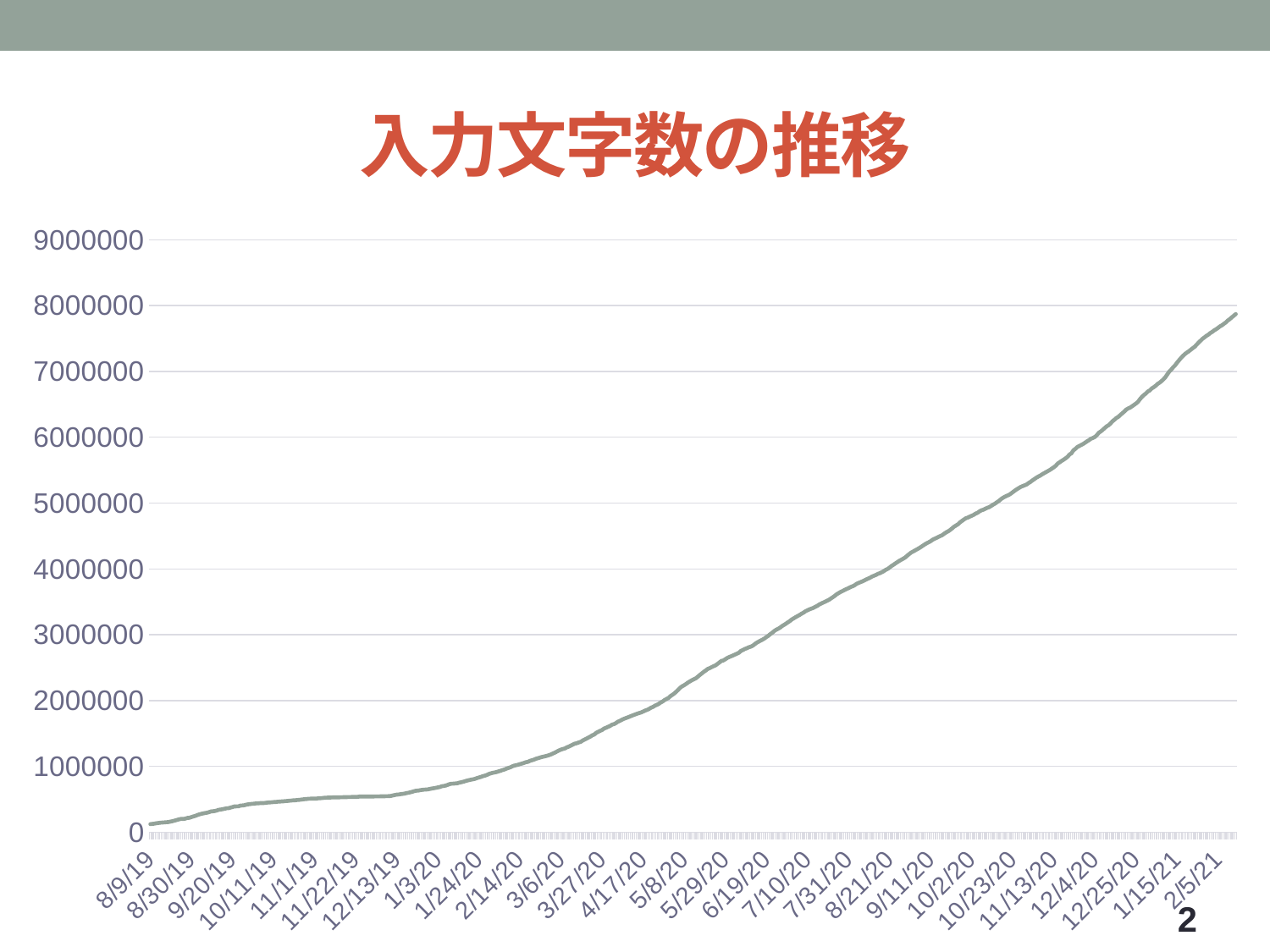

# 入力文字数の推移

### Chart

| Category |  |
|---|---|
| 43686 | 122511.0 |
| 43687 | 125927.0 |
| 43688 | 129367.0 |
| 43689 | 135230.0 |
| 43690 | 139585.0 |
| 43691 | 143578.0 |
| 43692 | 145836.0 |
| 43693 | 148424.0 |
| 43694 | 151309.0 |
| 43695 | 152949.0 |
| 43696 | 158811.0 |
| 43697 | 165309.0 |
| 43698 | 172819.0 |
| 43699 | 180961.0 |
| 43700 | 189070.0 |
| 43701 | 197978.0 |
| 43702 | 202769.0 |
| 43703 | 200967.0 |
| 43704 | 207106.0 |
| 43705 | 216442.0 |
| 43706 | 219327.0 |
| 43707 | 229991.0 |
| 43708 | 239207.0 |
| 43709 | 247511.0 |
| 43710 | 259875.0 |
| 43711 | 269689.0 |
| 43712 | 278216.0 |
| 43713 | 285346.0 |
| 43714 | 291325.0 |
| 43715 | 295914.0 |
| 43716 | 305062.0 |
| 43717 | 315317.0 |
| 43718 | 317386.0 |
| 43719 | 322346.0 |
| 43720 | 329654.0 |
| 43721 | 340534.0 |
| 43722 | 344140.0 |
| 43723 | 349661.0 |
| 43725 | 363413.0 |
| 43726 | 365023.0 |
| 43727 | 373909.0 |
| 43728 | 381337.0 |
| 43729 | 391260.0 |
| 43730 | 392079.0 |
| 43731 | 392337.0 |
| 43732 | 403839.0 |
| 43733 | 405813.0 |
| 43734 | 408953.0 |
| 43735 | 417571.0 |
| 43736 | 422969.0 |
| 43737 | 426739.0 |
| 43738 | 430861.0 |
| 43739 | 432435.0 |
| 43740 | 437369.0 |
| 43741 | 437709.0 |
| 43742 | 441292.0 |
| 43743 | 441645.0 |
| 43744 | 442976.0 |
| 43745 | 446174.0 |
| 43746 | 450895.0 |
| 43747 | 451917.0 |
| 43748 | 454152.0 |
| 43749 | 457613.0 |
| 43750 | 458532.0 |
| 43751 | 462366.0 |
| 43752 | 464466.0 |
| 43753 | 467155.0 |
| 43754 | 468563.0 |
| 43755 | 472471.0 |
| 43756 | 474146.0 |
| 43757 | 477856.0 |
| 43758 | 479852.0 |
| 43759 | 483806.0 |
| 43760 | 484718.0 |
| 43761 | 488434.0 |
| 43762 | 490804.0 |
| 43763 | 494405.0 |
| 43764 | 498597.0 |
| 43765 | 502348.0 |
| 43766 | 504223.0 |
| 43767 | 508393.0 |
| 43768 | 508701.0 |
| 43769 | 508709.0 |
| 43770 | 509857.0 |
| 43771 | 510534.0 |
| 43772 | 516101.0 |
| 43773 | 516308.0 |
| 43774 | 518719.0 |
| 43775 | 522469.0 |
| 43776 | 524423.0 |
| 43777 | 525969.0 |
| 43778 | 526811.0 |
| 43779 | 527813.0 |
| 43780 | 529292.0 |
| 43781 | 529337.0 |
| 43782 | 529864.0 |
| 43783 | 529917.0 |
| 43784 | 531180.0 |
| 43785 | 531497.0 |
| 43786 | 532144.0 |
| 43787 | 533712.0 |
| 43788 | 534400.0 |
| 43789 | 535116.0 |
| 43790 | 535941.0 |
| 43791 | 535823.0 |
| 43792 | 537188.0 |
| 43793 | 541312.0 |
| 43794 | 541312.0 |
| 43795 | 541308.0 |
| 43796 | 541341.0 |
| 43797 | 541656.0 |
| 43798 | 541938.0 |
| 43799 | 542072.0 |
| 43800 | 542146.0 |
| 43801 | 543696.0 |
| 43802 | 543968.0 |
| 43803 | 544061.0 |
| 43804 | 544413.0 |
| 43805 | 545580.0 |
| 43806 | 546320.0 |
| 43807 | 547023.0 |
| 43808 | 548029.0 |
| 43809 | 550491.0 |
| 43810 | 558596.0 |
| 43811 | 564387.0 |
| 43812 | 570319.0 |
| 43813 | 572658.0 |
| 43814 | 577964.0 |
| 43815 | 582082.0 |
| 43816 | 586622.0 |
| 43817 | 594243.0 |
| 43818 | 599334.0 |
| 43819 | 606282.0 |
| 43820 | 614450.0 |
| 43821 | 624735.0 |
| 43822 | 630145.0 |
| 43823 | 632061.0 |
| 43824 | 638649.0 |
| 43825 | 642510.0 |
| 43826 | 646470.0 |
| 43827 | 647578.0 |
| 43828 | 650667.0 |
| 43829 | 657536.0 |
| 43830 | 663676.0 |
| 43831 | 668569.0 |
| 43832 | 674004.0 |
| 43833 | 680233.0 |
| 43834 | 686081.0 |
| 43835 | 698269.0 |
| 43836 | 701814.0 |
| 43837 | 708226.0 |
| 43838 | 718296.0 |
| 43839 | 730983.0 |
| 43840 | 736195.0 |
| 43841 | 737282.0 |
| 43842 | 740734.0 |
| 43843 | 743290.0 |
| 43844 | 753065.0 |
| 43845 | 758850.0 |
| 43846 | 766679.0 |
| 43847 | 775831.0 |
| 43848 | 784717.0 |
| 43850 | 798400.0 |
| 43851 | 803800.0 |
| 43852 | 810734.0 |
| 43853 | 821789.0 |
| 43854 | 830943.0 |
| 43855 | 840196.0 |
| 43856 | 850319.0 |
| 43857 | 859113.0 |
| 43858 | 868633.0 |
| 43859 | 883490.0 |
| 43860 | 893489.0 |
| 43861 | 901400.0 |
| 43862 | 907254.0 |
| 43863 | 913471.0 |
| 43864 | 923546.0 |
| 43865 | 931789.0 |
| 43866 | 943269.0 |
| 43867 | 951310.0 |
| 43868 | 964581.0 |
| 43869 | 974823.0 |
| 43870 | 984431.0 |
| 43871 | 999220.0 |
| 43872 | 1010914.0 |
| 43873 | 1017497.0 |
| 43874 | 1024820.0 |
| 43875 | 1034722.0 |
| 43876 | 1042440.0 |
| 43877 | 1052193.0 |
| 43878 | 1063233.0 |
| 43879 | 1068129.0 |
| 43880 | 1082993.0 |
| 43881 | 1091843.0 |
| 43882 | 1100593.0 |
| 43883 | 1114371.0 |
| 43884 | 1122678.0 |
| 43885 | 1131305.0 |
| 43886 | 1140878.0 |
| 43887 | 1147517.0 |
| 43888 | 1154486.0 |
| 43889 | 1162756.0 |
| 43890 | 1172822.0 |
| 43891 | 1183214.0 |
| 43892 | 1197444.0 |
| 43893 | 1211355.0 |
| 43894 | 1227489.0 |
| 43895 | 1242128.0 |
| 43896 | 1255624.0 |
| 43897 | 1264069.0 |
| 43898 | 1272469.0 |
| 43899 | 1290135.0 |
| 43900 | 1300286.0 |
| 43901 | 1315802.0 |
| 43902 | 1330491.0 |
| 43903 | 1345531.0 |
| 43904 | 1351050.0 |
| 43905 | 1362829.0 |
| 43906 | 1371092.0 |
| 43907 | 1391352.0 |
| 43908 | 1406913.0 |
| 43909 | 1421482.0 |
| 43910 | 1437416.0 |
| 43911 | 1453053.0 |
| 43912 | 1472686.0 |
| 43913 | 1483799.0 |
| 43914 | 1510736.0 |
| 43915 | 1525168.0 |
| 43916 | 1539694.0 |
| 43917 | 1552751.0 |
| 43918 | 1575666.0 |
| 43919 | 1585630.0 |
| 43920 | 1600703.0 |
| 43921 | 1612057.0 |
| 43922 | 1633536.0 |
| 43923 | 1641320.0 |
| 43924 | 1656452.0 |
| 43925 | 1678021.0 |
| 43926 | 1690299.0 |
| 43927 | 1706530.0 |
| 43928 | 1720492.0 |
| 43929 | 1731868.0 |
| 43930 | 1743790.0 |
| 43931 | 1754584.0 |
| 43932 | 1768053.0 |
| 43934 | 1789486.0 |
| 43935 | 1801266.0 |
| 43936 | 1810413.0 |
| 43937 | 1819435.0 |
| 43938 | 1833374.0 |
| 43939 | 1847146.0 |
| 43940 | 1857722.0 |
| 43941 | 1871402.0 |
| 43942 | 1891560.0 |
| 43943 | 1903241.0 |
| 43944 | 1921566.0 |
| 43945 | 1934588.0 |
| 43946 | 1949616.0 |
| 43947 | 1970198.0 |
| 43948 | 1986048.0 |
| 43949 | 2008500.0 |
| 43950 | 2024576.0 |
| 43951 | 2040657.0 |
| 43952 | 2068315.0 |
| 43953 | 2088356.0 |
| 43954 | 2109297.0 |
| 43955 | 2136961.0 |
| 43956 | 2165094.0 |
| 43957 | 2195933.0 |
| 43958 | 2216980.0 |
| 43959 | 2233325.0 |
| 43960 | 2253310.0 |
| 43961 | 2275106.0 |
| 43962 | 2292689.0 |
| 43963 | 2310128.0 |
| 43964 | 2324093.0 |
| 43965 | 2338957.0 |
| 43966 | 2363771.0 |
| 43967 | 2388381.0 |
| 43968 | 2412502.0 |
| 43969 | 2436307.0 |
| 43970 | 2456175.0 |
| 43971 | 2480147.0 |
| 43972 | 2491660.0 |
| 43973 | 2507088.0 |
| 43974 | 2521356.0 |
| 43975 | 2534187.0 |
| 43976 | 2555560.0 |
| 43977 | 2578943.0 |
| 43978 | 2601904.0 |
| 43979 | 2609266.0 |
| 43980 | 2627169.0 |
| 43981 | 2647163.0 |
| 43982 | 2661264.0 |
| 43983 | 2673038.0 |
| 43984 | 2685573.0 |
| 43985 | 2699367.0 |
| 43986 | 2713046.0 |
| 43987 | 2726335.0 |
| 43988 | 2754481.0 |
| 43989 | 2767289.0 |
| 43990 | 2784011.0 |
| 43991 | 2794280.0 |
| 43992 | 2809058.0 |
| 43993 | 2817971.0 |
| 43994 | 2832053.0 |
| 43995 | 2855888.0 |
| 43996 | 2877579.0 |
| 43997 | 2893900.0 |
| 43998 | 2910203.0 |
| 43999 | 2924460.0 |
| 44000 | 2942160.0 |
| 44001 | 2964564.0 |
| 44002 | 2983459.0 |
| 44003 | 3008952.0 |
| 44004 | 3029658.0 |
| 44005 | 3055079.0 |
| 44006 | 3075020.0 |
| 44007 | 3090566.0 |
| 44008 | 3107293.0 |
| 44009 | 3130339.0 |
| 44010 | 3148298.0 |
| 44011 | 3167147.0 |
| 44012 | 3189026.0 |
| 44013 | 3207394.0 |
| 44014 | 3231617.0 |
| 44015 | 3249448.0 |
| 44016 | 3266822.0 |
| 44017 | 3283989.0 |
| 44018 | 3300089.0 |
| 44019 | 3319477.0 |
| 44020 | 3335131.0 |
| 44021 | 3356581.0 |
| 44022 | 3370987.0 |
| 44023 | 3384504.0 |
| 44024 | 3395809.0 |
| 44025 | 3406899.0 |
| 44026 | 3424410.0 |
| 44027 | 3436940.0 |
| 44028 | 3458259.0 |
| 44033 | 3530007.0 |
| 44034 | 3550101.0 |
| 44035 | 3569737.0 |
| 44036 | 3590501.0 |
| 44037 | 3615000.0 |
| 44038 | 3633034.0 |
| 44039 | 3650587.0 |
| 44040 | 3663869.0 |
| 44041 | 3680114.0 |
| 44043 | 3708322.0 |
| 44044 | 3723412.0 |
| 44045 | 3734610.0 |
| 44046 | 3749048.0 |
| 44047 | 3770629.0 |
| 44048 | 3784577.0 |
| 44049 | 3797340.0 |
| 44050 | 3809430.0 |
| 44051 | 3822814.0 |
| 44052 | 3839822.0 |
| 44054 | 3865956.0 |
| 44055 | 3884376.0 |
| 44057 | 3908689.0 |
| 44058 | 3924577.0 |
| 44059 | 3935192.0 |
| 44060 | 3949924.0 |
| 44061 | 3964987.0 |
| 44062 | 3985739.0 |
| 44063 | 3999555.0 |
| 44064 | 4020743.0 |
| 44065 | 4045048.0 |
| 44066 | 4063311.0 |
| 44067 | 4084652.0 |
| 44068 | 4103841.0 |
| 44069 | 4123368.0 |
| 44070 | 4139553.0 |
| 44071 | 4156156.0 |
| 44072 | 4174378.0 |
| 44073 | 4201238.0 |
| 44074 | 4225241.0 |
| 44075 | 4248400.0 |
| 44076 | 4263667.0 |
| 44077 | 4280926.0 |
| 44078 | 4297142.0 |
| 44079 | 4313890.0 |
| 44080 | 4333188.0 |
| 44081 | 4353410.0 |
| 44082 | 4372111.0 |
| 44083 | 4390739.0 |
| 44084 | 4405034.0 |
| 44085 | 4421471.0 |
| 44086 | 4443394.0 |
| 44087 | 4457914.0 |
| 44088 | 4471214.0 |
| 44089 | 4486715.0 |
| 44090 | 4501080.0 |
| 44091 | 4515409.0 |
| 44092 | 4537229.0 |
| 44093 | 4556630.0 |
| 44094 | 4572418.0 |
| 44095 | 4592697.0 |
| 44096 | 4616599.0 |
| 44097 | 4641786.0 |
| 44098 | 4659890.0 |
| 44099 | 4679188.0 |
| 44100 | 4707387.0 |
| 44101 | 4729296.0 |
| 44102 | 4750404.0 |
| 44103 | 4770543.0 |
| 44104 | 4780187.0 |
| 44105 | 4794883.0 |
| 44106 | 4807462.0 |
| 44107 | 4822216.0 |
| 44108 | 4840899.0 |
| 44109 | 4853321.0 |
| 44110 | 4875299.0 |
| 44111 | 4891283.0 |
| 44112 | 4899741.0 |
| 44113 | 4915348.0 |
| 44114 | 4929054.0 |
| 44115 | 4939902.0 |
| 44116 | 4958353.0 |
| 44117 | 4977547.0 |
| 44118 | 4993961.0 |
| 44119 | 5015601.0 |
| 44120 | 5034965.0 |
| 44121 | 5060827.0 |
| 44122 | 5081223.0 |
| 44123 | 5097379.0 |
| 44124 | 5111587.0 |
| 44125 | 5124890.0 |
| 44126 | 5143695.0 |
| 44127 | 5166685.0 |
| 44128 | 5188746.0 |
| 44129 | 5209340.0 |
| 44130 | 5227470.0 |
| 44131 | 5244410.0 |
| 44132 | 5258603.0 |
| 44133 | 5269827.0 |
| 44134 | 5282310.0 |
| 44135 | 5303540.0 |
| 44136 | 5321576.0 |
| 44137 | 5344234.0 |
| 44138 | 5364186.0 |
| 44139 | 5384853.0 |
| 44140 | 5402920.0 |
| 44141 | 5416991.0 |
| 44142 | 5437517.0 |
| 44143 | 5454116.0 |
| 44144 | 5470938.0 |
| 44145 | 5487495.0 |
| 44146 | 5504431.0 |
| 44147 | 5524846.0 |
| 44148 | 5544701.0 |
| 44149 | 5568212.0 |
| 44150 | 5601684.0 |
| 44151 | 5621243.0 |
| 44152 | 5641902.0 |
| 44153 | 5659890.0 |
| 44154 | 5680753.0 |
| 44155 | 5703572.0 |
| 44156 | 5737856.0 |
| 44157 | 5757495.0 |
| 44158 | 5801528.0 |
| 44159 | 5824985.0 |
| 44160 | 5852419.0 |
| 44161 | 5867954.0 |
| 44162 | 5882941.0 |
| 44163 | 5899054.0 |
| 44164 | 5918943.0 |
| 44165 | 5939321.0 |
| 44166 | 5956546.0 |
| 44167 | 5977771.0 |
| 44168 | 5990049.0 |
| 44169 | 6006158.0 |
| 44170 | 6033869.0 |
| 44171 | 6069089.0 |
| 44172 | 6089233.0 |
| 44173 | 6113478.0 |
| 44174 | 6140390.0 |
| 44175 | 6166444.0 |
| 44176 | 6182976.0 |
| 44177 | 6211523.0 |
| 44178 | 6244899.0 |
| 44179 | 6267252.0 |
| 44180 | 6293562.0 |
| 44181 | 6311222.0 |
| 44182 | 6339389.0 |
| 44183 | 6364229.0 |
| 44184 | 6390348.0 |
| 44185 | 6420090.0 |
| 44186 | 6438644.0 |
| 44187 | 6451196.0 |
| 44188 | 6471892.0 |
| 44189 | 6492409.0 |
| 44190 | 6513317.0 |
| 44191 | 6538720.0 |
| 44192 | 6578040.0 |
| 44193 | 6612917.0 |
| 44194 | 6641471.0 |
| 44195 | 6663735.0 |
| 44196 | 6694421.0 |
| 44197 | 6710425.0 |
| 44198 | 6741424.0 |
| 44199 | 6759185.0 |
| 44200 | 6781535.0 |
| 44201 | 6809183.0 |
| 44202 | 6828213.0 |
| 44203 | 6851888.0 |
| 44204 | 6881008.0 |
| 44205 | 6911845.0 |
| 44206 | 6956166.0 |
| 44207 | 6997873.0 |
| 44208 | 7027310.0 |
| 44209 | 7062880.0 |
| 44210 | 7093314.0 |
| 44211 | 7133393.0 |
| 44212 | 7169981.0 |
| 44213 | 7204676.0 |
| 44214 | 7236576.0 |
| 44215 | 7264134.0 |
| 44216 | 7286959.0 |
| 44217 | 7306179.0 |
| 44218 | 7330130.0 |
| 44219 | 7353357.0 |
| 44220 | 7375245.0 |
| 44221 | 7407765.0 |
| 44222 | 7438850.0 |
| 44223 | 7467770.0 |
| 44224 | 7496700.0 |
| 44225 | 7518031.0 |
| 44226 | 7541053.0 |
| 44227 | 7559038.0 |
| 44228 | 7584120.0 |
| 44229 | 7601990.0 |
| 44230 | 7625085.0 |
| 44231 | 7642178.0 |
| 44232 | 7663772.0 |
| 44233 | 7686291.0 |
| 44234 | 7702375.0 |
| 44235 | 7725112.0 |
| 44236 | 7746448.0 |
| 44237 | 7774720.0 |
| 44238 | 7796679.0 |
| 44239 | 7822612.0 |
| 44240 | 7846497.0 |
| 44241 | 7871887.0 |
2